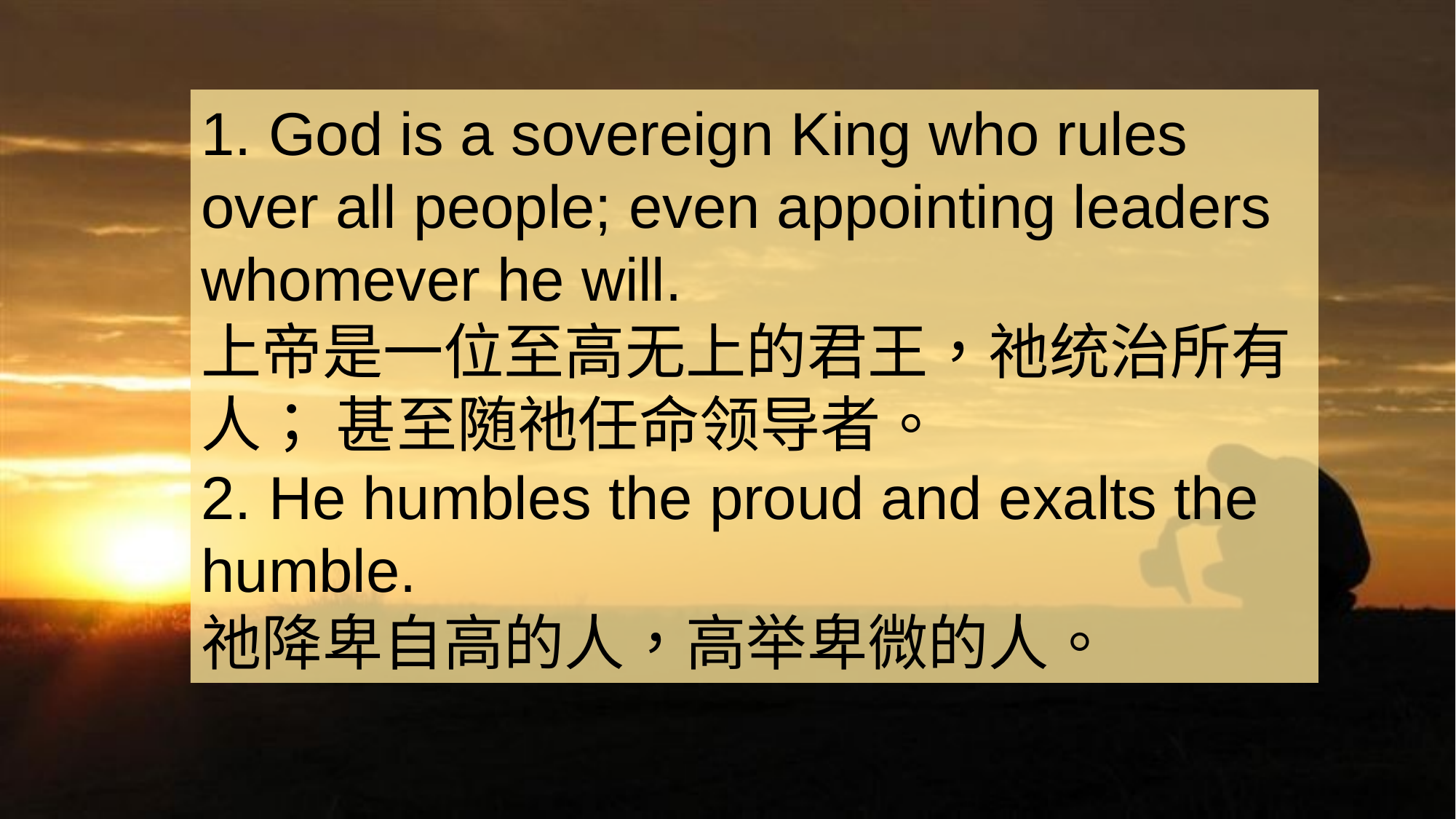

1. God is a sovereign King who rules over all people; even appointing leaders whomever he will.
上帝是一位至高无上的君王，祂统治所有人； 甚至随祂任命领导者。
2. He humbles the proud and exalts the humble.
祂降卑自高的人，高举卑微的人。